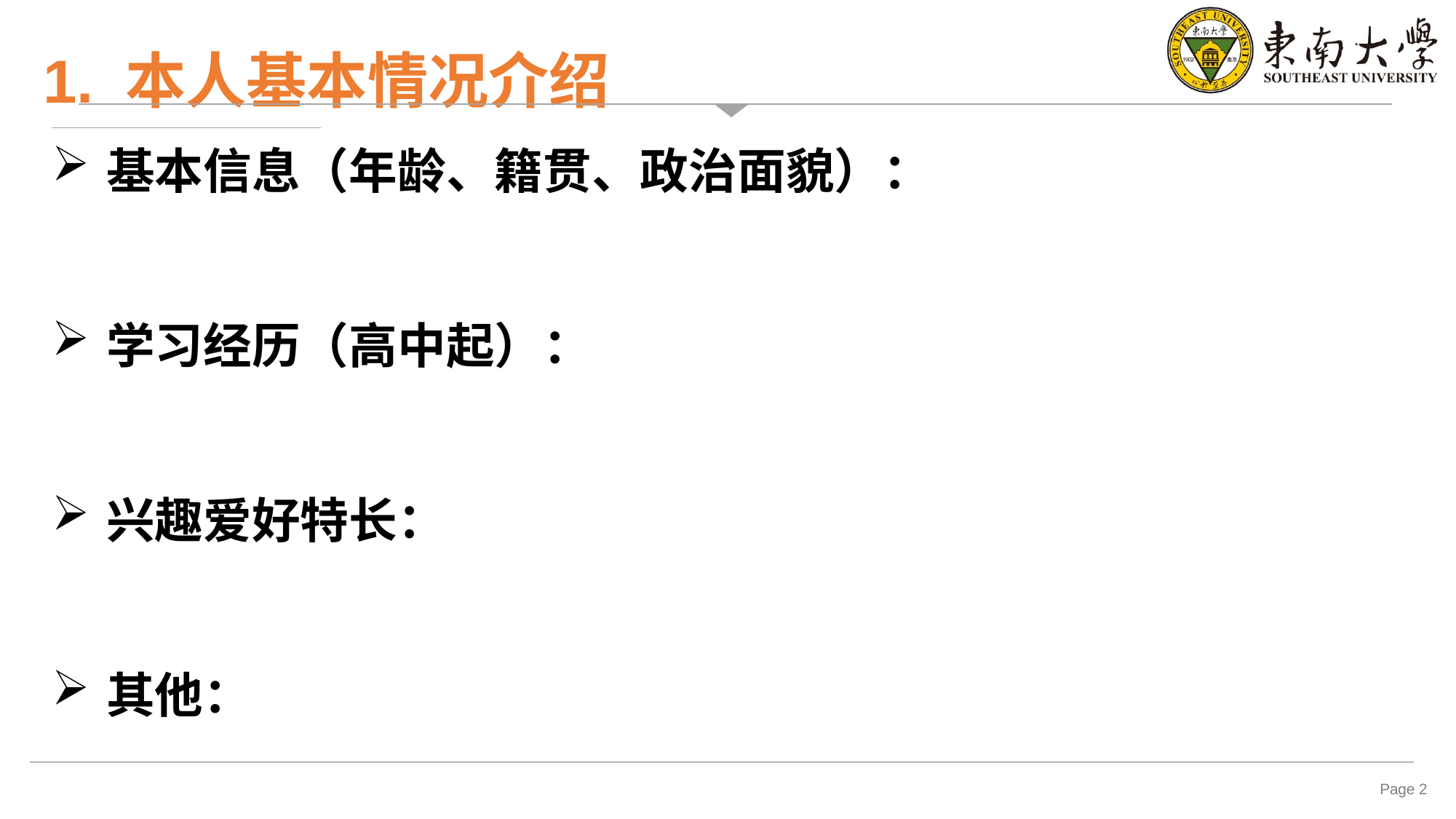

1. 本人基本情况介绍

基本信息（年龄、籍贯、政治面貌）：

学习经历（高中起）：

兴趣爱好特长：

其他：